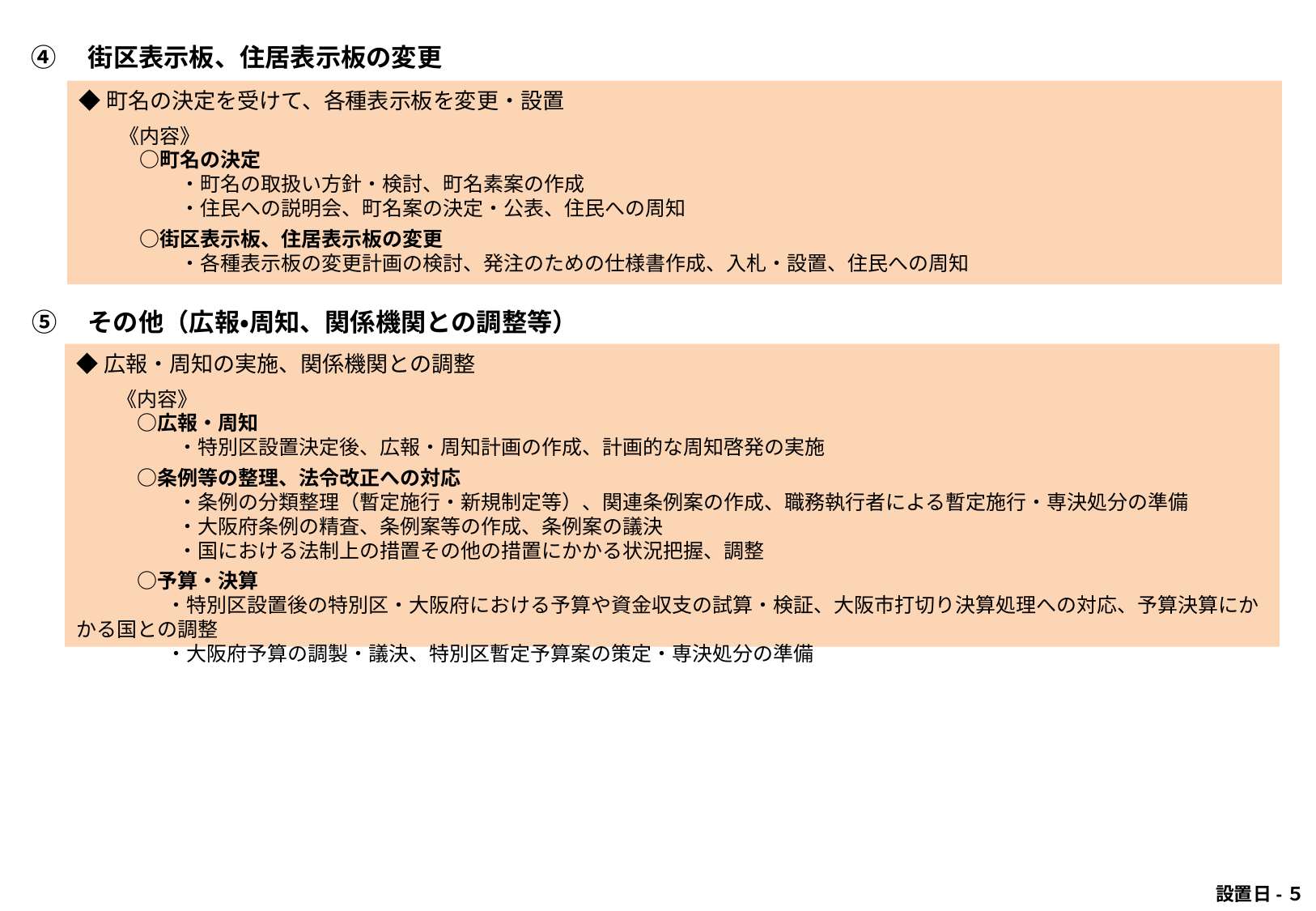

④　街区表示板、住居表示板の変更

◆町名の決定を受けて、各種表示板を変更・設置

　　《内容》
　　　○町名の決定
　　　　　・町名の取扱い方針・検討、町名素案の作成
　　　　　・住民への説明会、町名案の決定・公表、住民への周知

　　　○街区表示板、住居表示板の変更
　　　　　・各種表示板の変更計画の検討、発注のための仕様書作成、入札・設置、住民への周知

⑤　その他（広報・周知、関係機関との調整等）
◆広報・周知の実施、関係機関との調整

　　《内容》
　　　○広報・周知
　　　　　・特別区設置決定後、広報・周知計画の作成、計画的な周知啓発の実施

　　　○条例等の整理、法令改正への対応
　　　　　・条例の分類整理（暫定施行・新規制定等）、関連条例案の作成、職務執行者による暫定施行・専決処分の準備
　　　　　・大阪府条例の精査、条例案等の作成、条例案の議決
　　　　　・国における法制上の措置その他の措置にかかる状況把握、調整

　　　○予算・決算
　　　　  ・特別区設置後の特別区・大阪府における予算や資金収支の試算・検証、大阪市打切り決算処理への対応、予算決算にかかる国との調整
　　 　　 ・大阪府予算の調製・議決、特別区暫定予算案の策定・専決処分の準備
 設置日-５